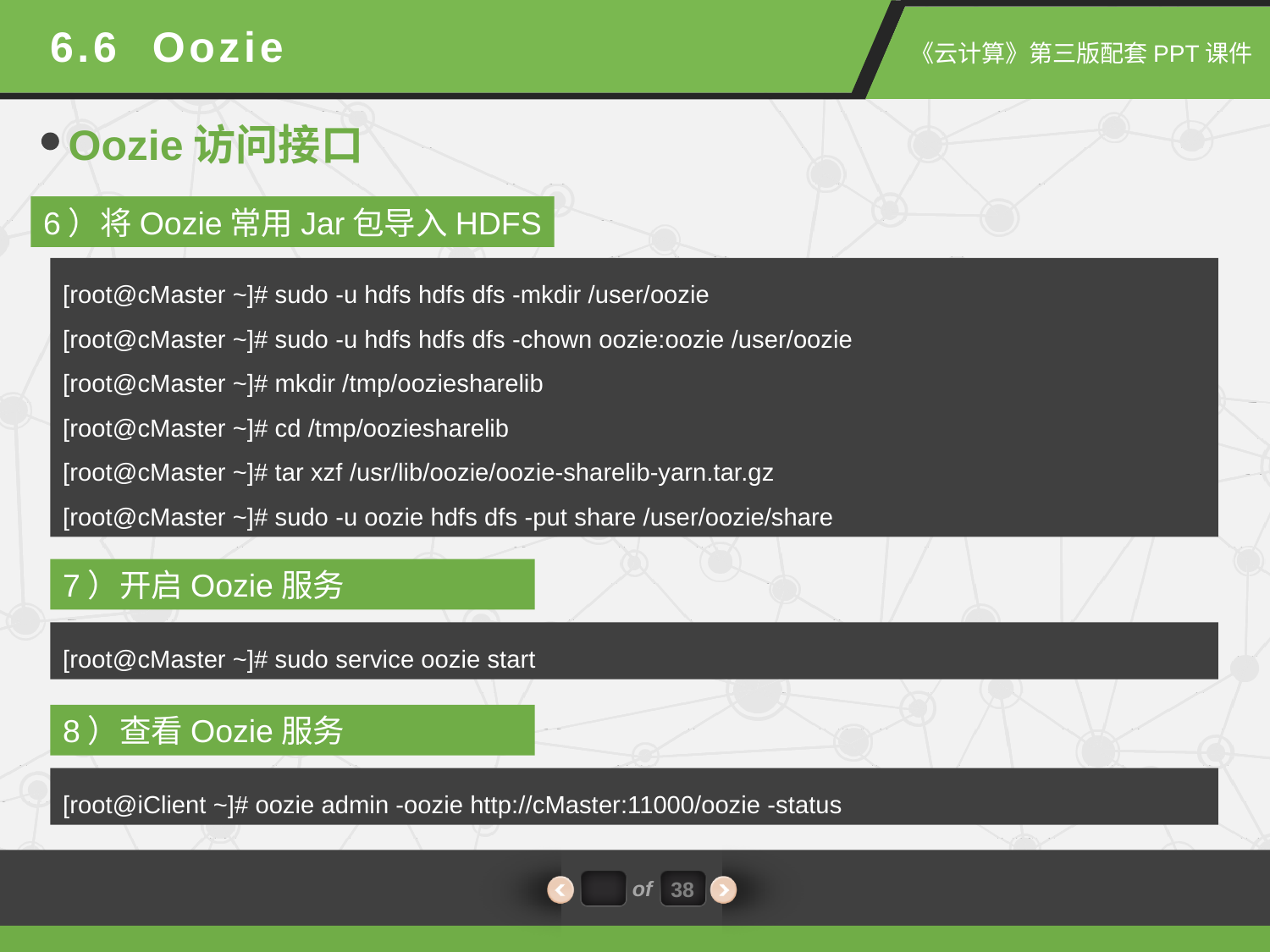

6.6  Oozie
Oozie访问接口

6）将Oozie常用Jar包导入HDFS
[root@cMaster ~]# sudo -u hdfs hdfs dfs -mkdir /user/oozie
[root@cMaster ~]# sudo -u hdfs hdfs dfs -chown oozie:oozie /user/oozie
[root@cMaster ~]# mkdir /tmp/ooziesharelib
[root@cMaster ~]# cd /tmp/ooziesharelib
[root@cMaster ~]# tar xzf /usr/lib/oozie/oozie-sharelib-yarn.tar.gz
[root@cMaster ~]# sudo -u oozie hdfs dfs -put share /user/oozie/share
7）开启Oozie服务
[root@cMaster ~]# sudo service oozie start
8）查看Oozie服务
[root@iClient ~]# oozie admin -oozie http://cMaster:11000/oozie -status
27